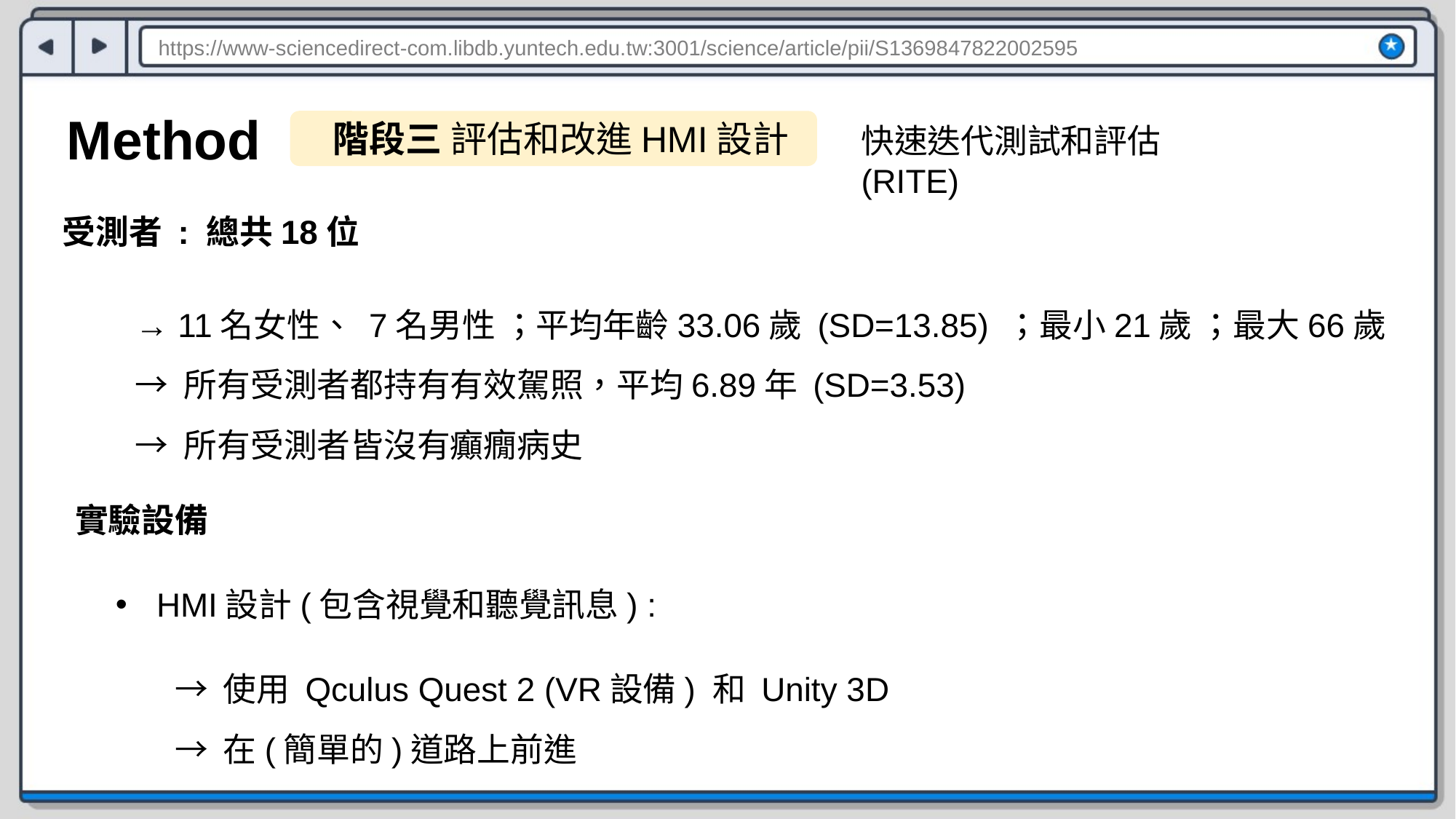

https://www-sciencedirect-com.libdb.yuntech.edu.tw:3001/science/article/pii/S1369847822002595
Method

階段三 評估和改進HMI設計
快速迭代測試和評估(RITE)
受測者 : 總共18位
→ 11名女性、 7名男性 ；平均年齡33.06歲 (SD=13.85) ；最小21歲 ；最大66歲
→ 所有受測者都持有有效駕照，平均6.89年 (SD=3.53)
→ 所有受測者皆沒有癲癇病史
實驗設備
HMI設計(包含視覺和聽覺訊息) :
→ 使用 Qculus Quest 2 (VR設備) 和 Unity 3D
→ 在(簡單的)道路上前進